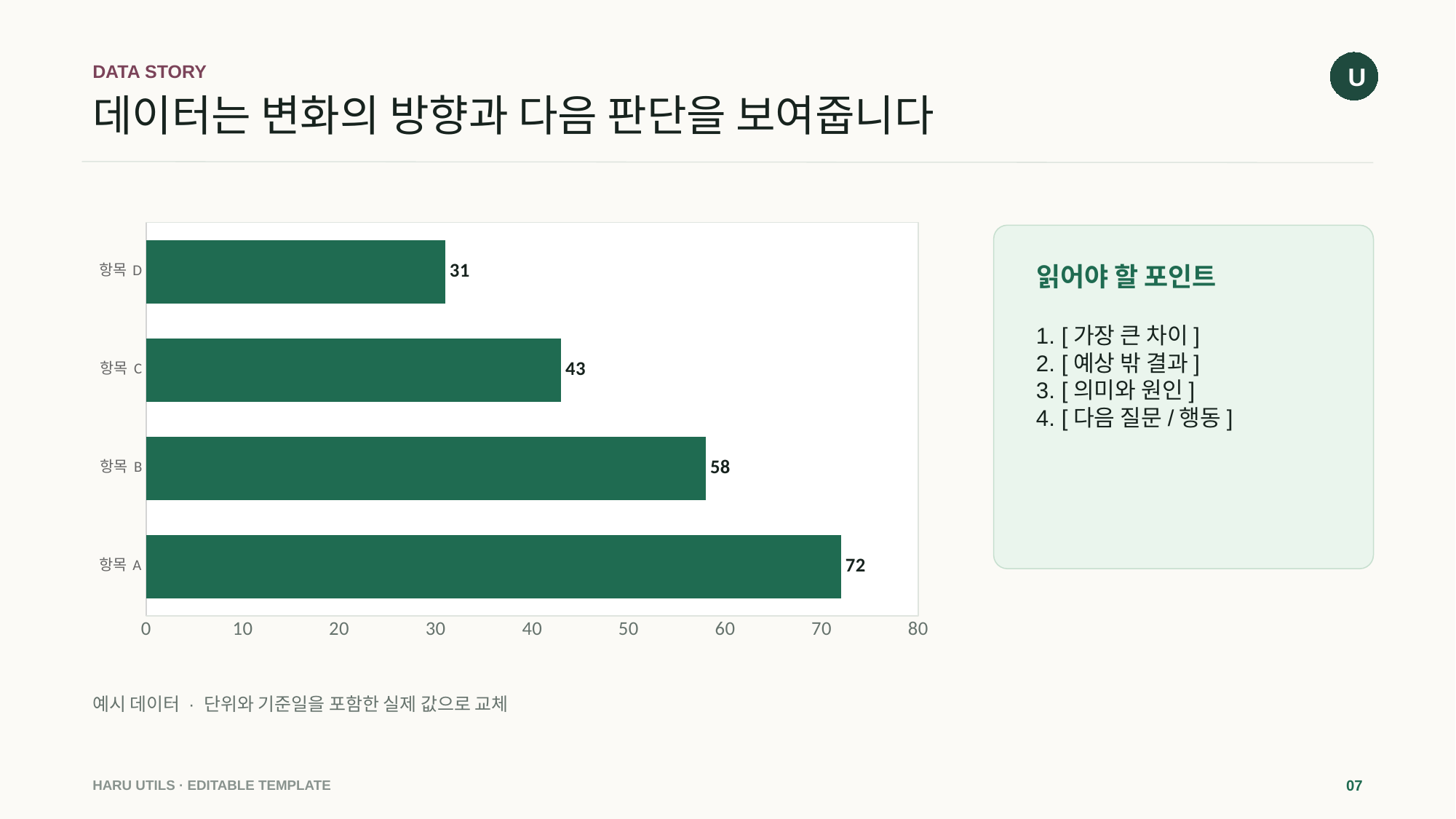

U
DATA STORY
# 데이터는 변화의 방향과 다음 판단을 보여줍니다

### Chart

| Category |  |
|---|---|
| 항목 A | 72.0 |
| 항목 B | 58.0 |
| 항목 C | 43.0 |
| 항목 D | 31.0 |
읽어야 할 포인트
1. [가장 큰 차이]
2. [예상 밖 결과]
3. [의미와 원인]
4. [다음 질문/행동]
예시 데이터 · 단위와 기준일을 포함한 실제 값으로 교체
HARU UTILS · EDITABLE TEMPLATE
07